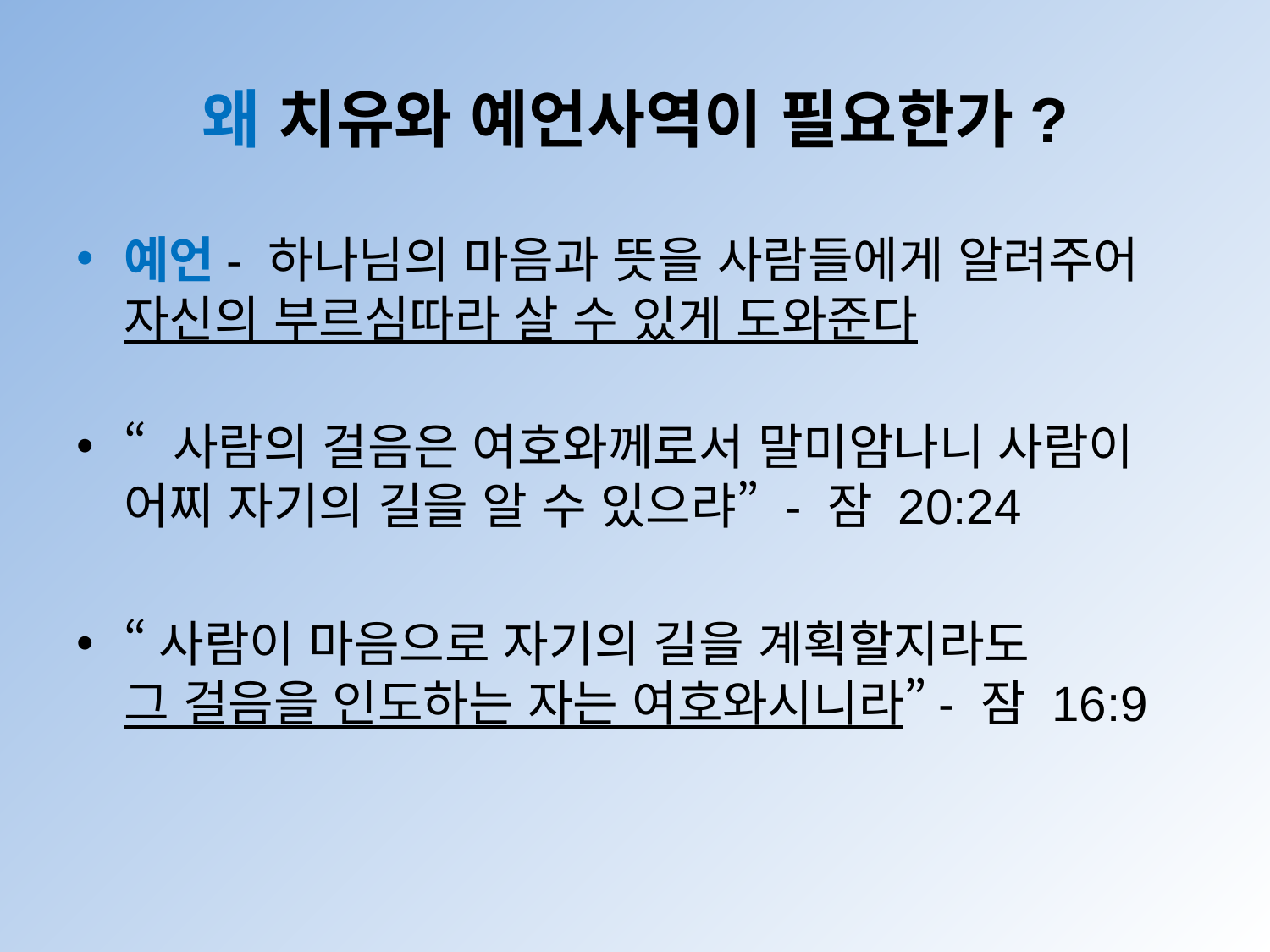

# 왜 치유와 예언사역이 필요한가?
예언- 하나님의 마음과 뜻을 사람들에게 알려주어 자신의 부르심따라 살 수 있게 도와준다
“ 사람의 걸음은 여호와께로서 말미암나니 사람이 어찌 자기의 길을 알 수 있으랴” - 잠 20:24

“사람이 마음으로 자기의 길을 계획할지라도
그 걸음을 인도하는 자는 여호와시니라”- 잠 16:9